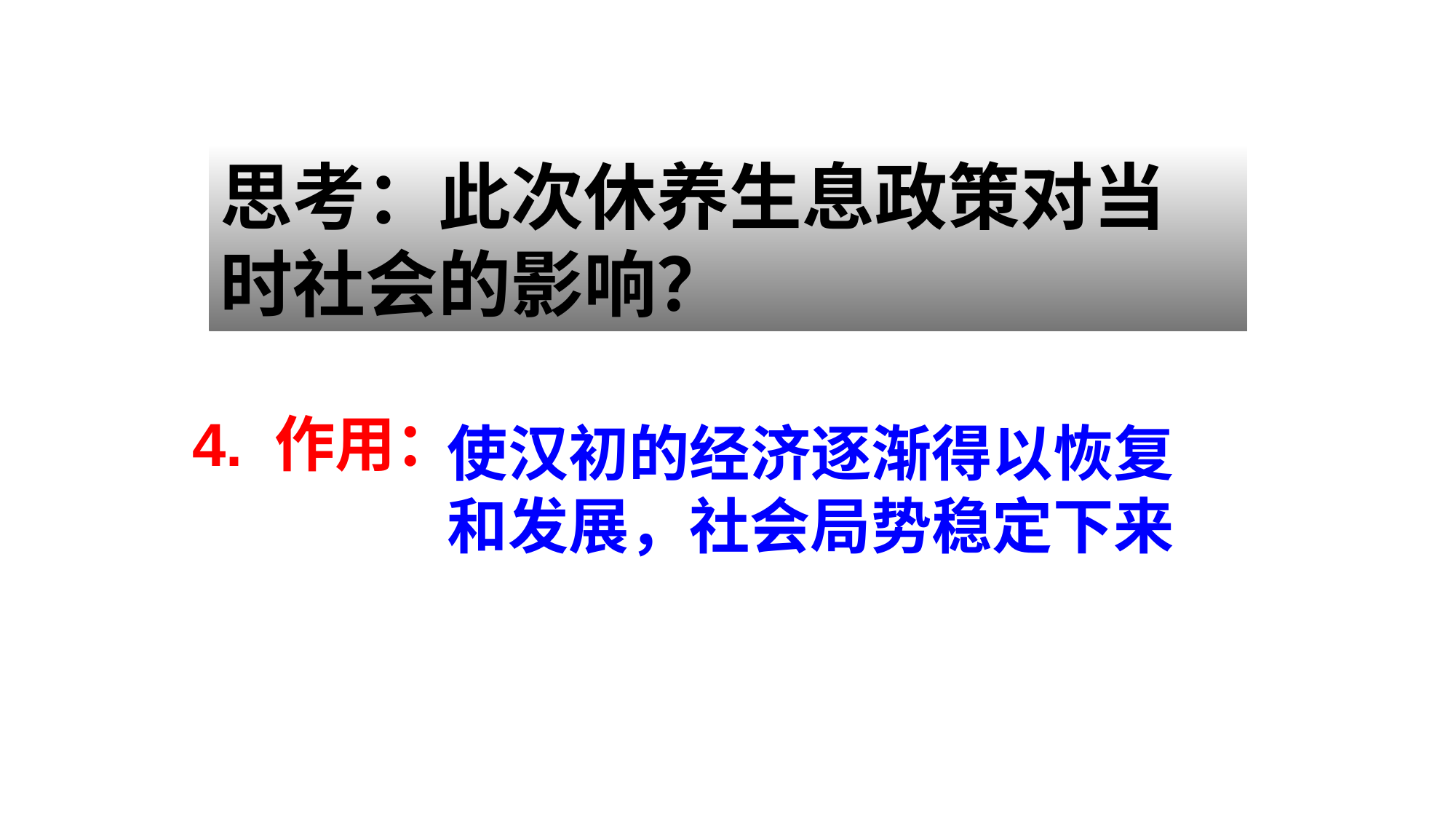

思考：此次休养生息政策对当时社会的影响？
4. 作用：
使汉初的经济逐渐得以恢复和发展，社会局势稳定下来